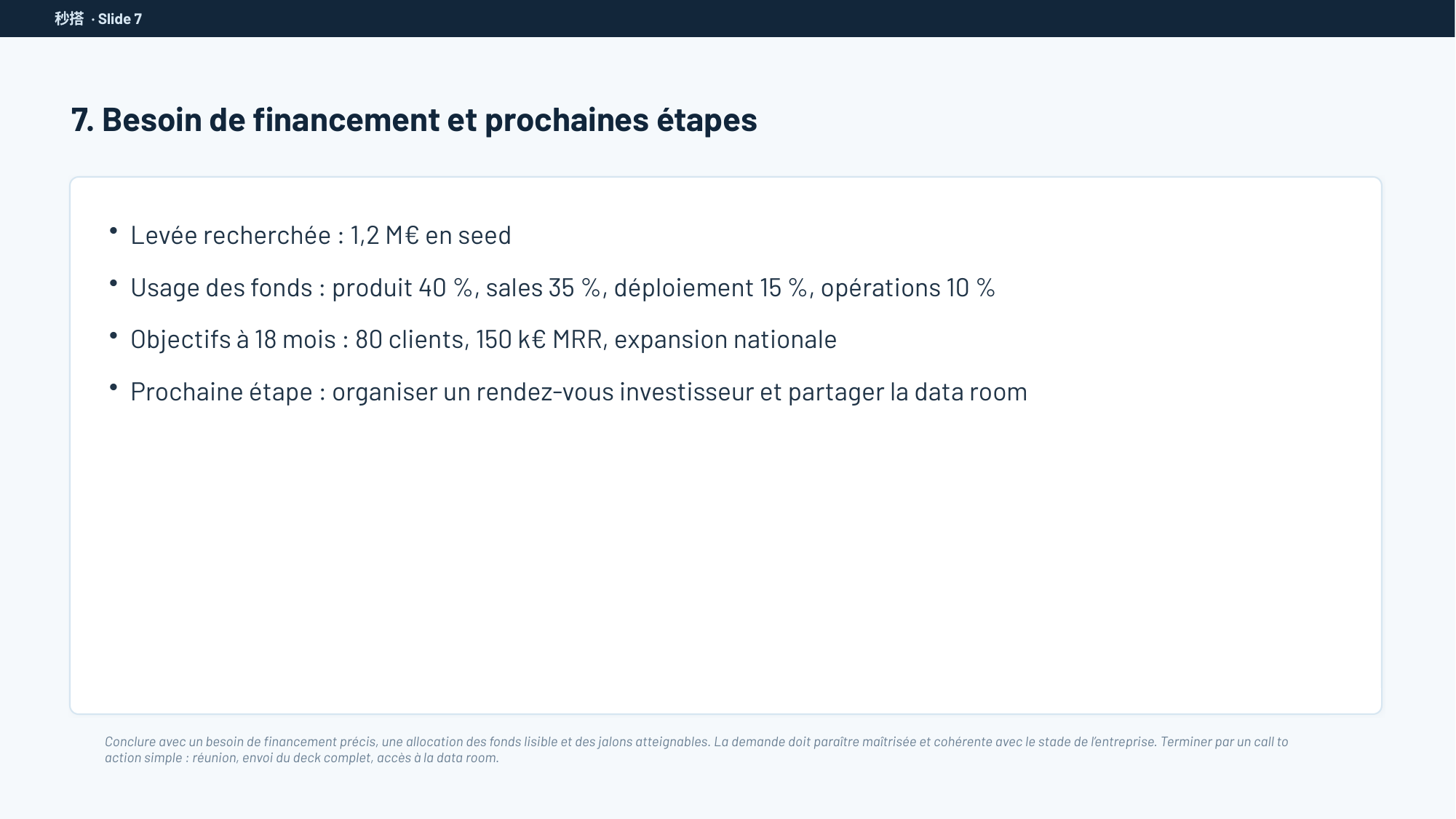

秒搭 · Slide 7
7. Besoin de financement et prochaines étapes

Levée recherchée : 1,2 M€ en seed
Usage des fonds : produit 40 %, sales 35 %, déploiement 15 %, opérations 10 %
Objectifs à 18 mois : 80 clients, 150 k€ MRR, expansion nationale
Prochaine étape : organiser un rendez-vous investisseur et partager la data room
Conclure avec un besoin de financement précis, une allocation des fonds lisible et des jalons atteignables. La demande doit paraître maîtrisée et cohérente avec le stade de l’entreprise. Terminer par un call to action simple : réunion, envoi du deck complet, accès à la data room.